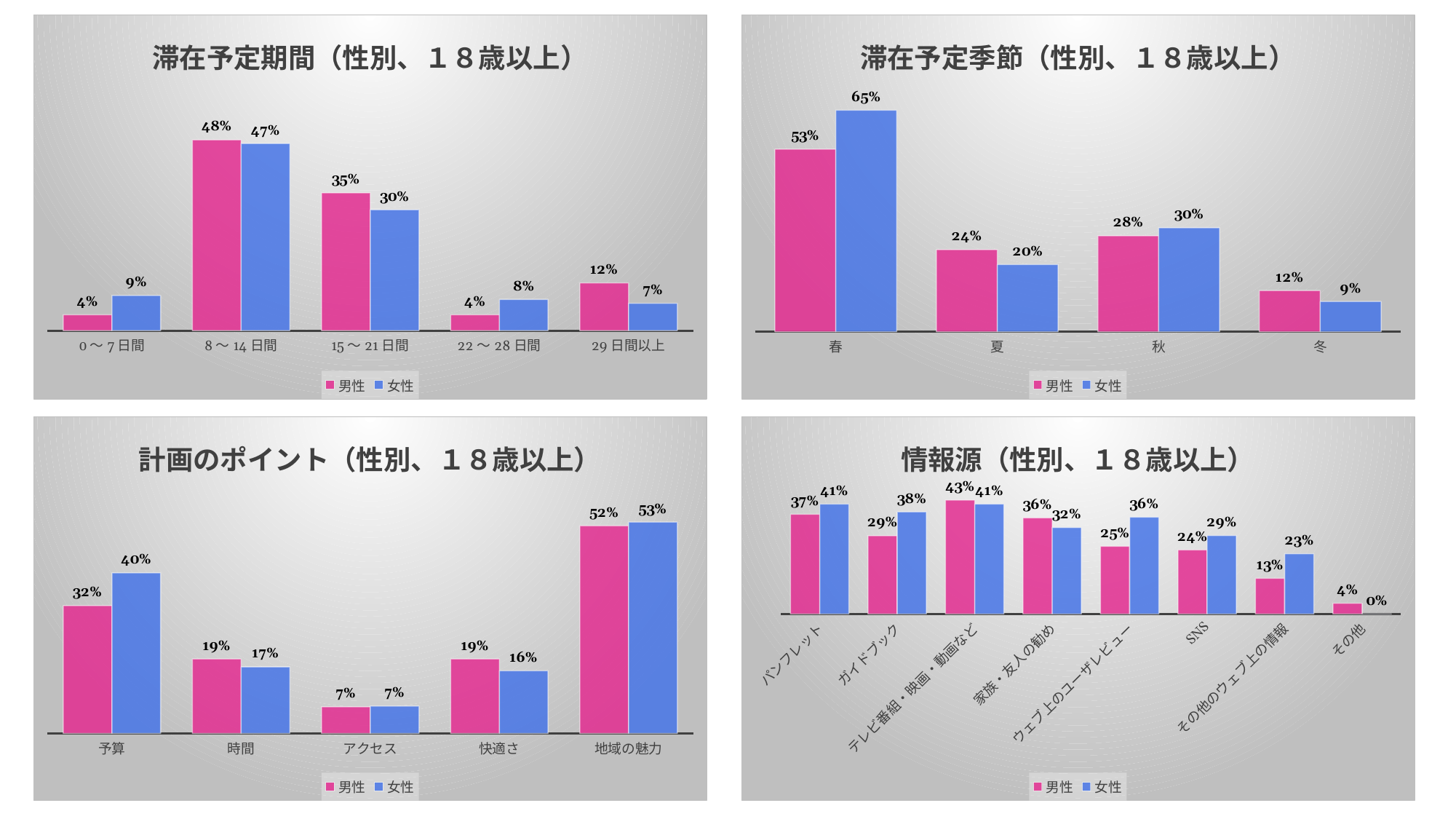

### Chart: 滞在予定季節（性別、１８歳以上）

| Category |  |  |
|---|---|---|
| 春 | 0.5333333333333333 | 0.6470588235294118 |
| 夏 | 0.24 | 0.19607843137254902 |
| 秋 | 0.28 | 0.30392156862745096 |
| 冬 | 0.12 | 0.08823529411764706 |

### Chart: 滞在予定期間（性別、１８歳以上）

| Category |  |  |
|---|---|---|
| 0～7日間 | 0.04 | 0.08823529411764706 |
| 8～14日間 | 0.48 | 0.47058823529411764 |
| 15～21日間 | 0.3466666666666667 | 0.30392156862745096 |
| 22～28日間 | 0.04 | 0.0784313725490196 |
| 29日間以上 | 0.12 | 0.06862745098039216 |

### Chart: 計画のポイント（性別、１８歳以上）

| Category |  |  |
|---|---|---|
| 予算 | 0.32 | 0.4019607843137255 |
| 時間 | 0.18666666666666668 | 0.16666666666666666 |
| アクセス | 0.06666666666666667 | 0.06862745098039216 |
| 快適さ | 0.18666666666666668 | 0.1568627450980392 |
| 地域の魅力 | 0.52 | 0.5294117647058824 |

### Chart: 情報源（性別、１８歳以上）

| Category |  |  |
|---|---|---|
| パンフレット | 0.37333333333333335 | 0.4117647058823529 |
| ガイドブック | 0.29333333333333333 | 0.38235294117647056 |
| テレビ番組・映画・動画など | 0.4266666666666667 | 0.4117647058823529 |
| 家族・友人の勧め | 0.36 | 0.3235294117647059 |
| ウェブ上のユーザレビュー | 0.25333333333333335 | 0.3627450980392157 |
| SNS | 0.24 | 0.29411764705882354 |
| その他のウェブ上の情報 | 0.13333333333333333 | 0.22549019607843138 |
| その他 | 0.04 | 0.0 |